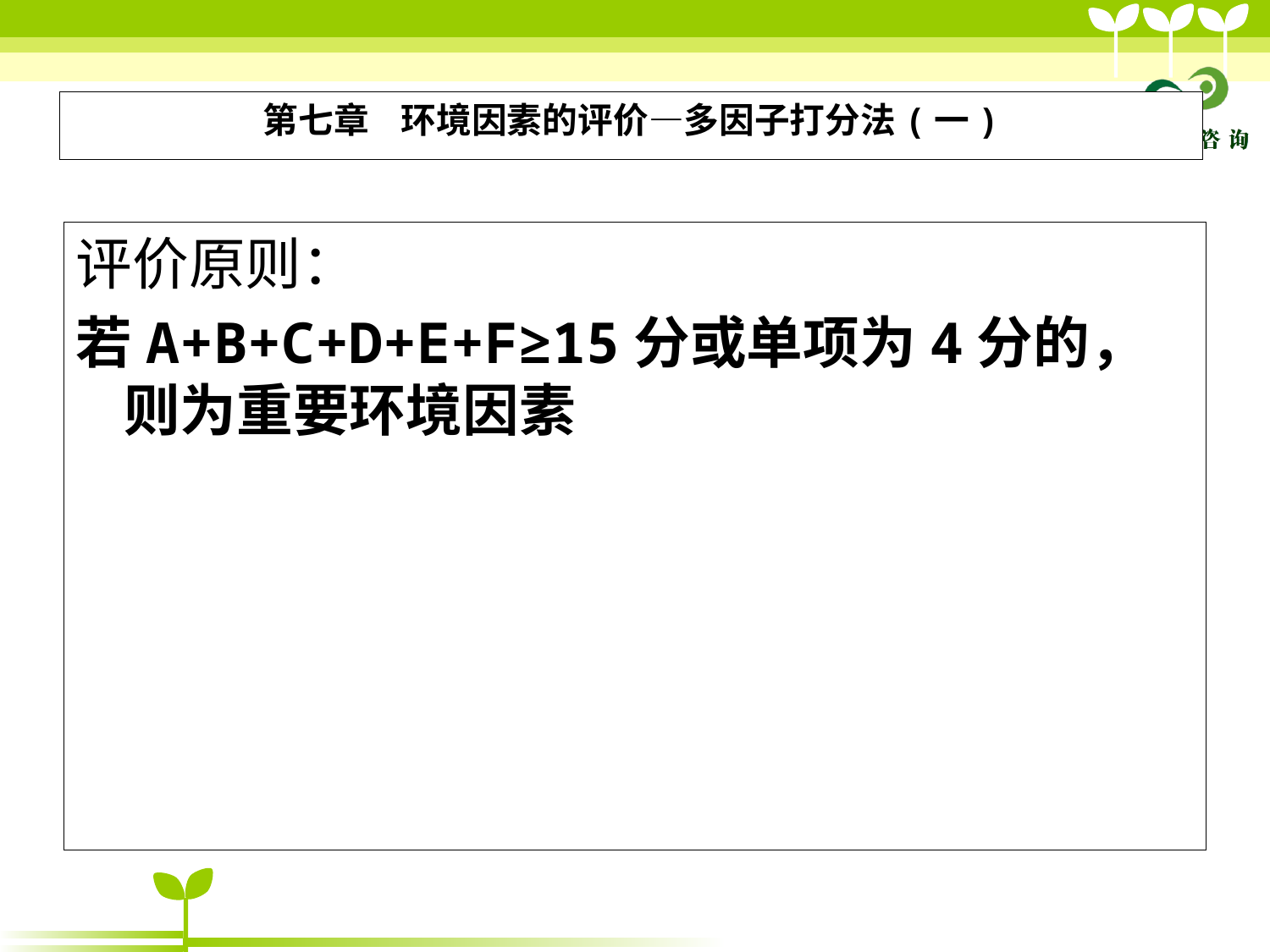

# 第七章    环境因素的评价—多因子打分法(一)
评价原则：
若A+B+C+D+E+F≥15分或单项为4分的，则为重要环境因素